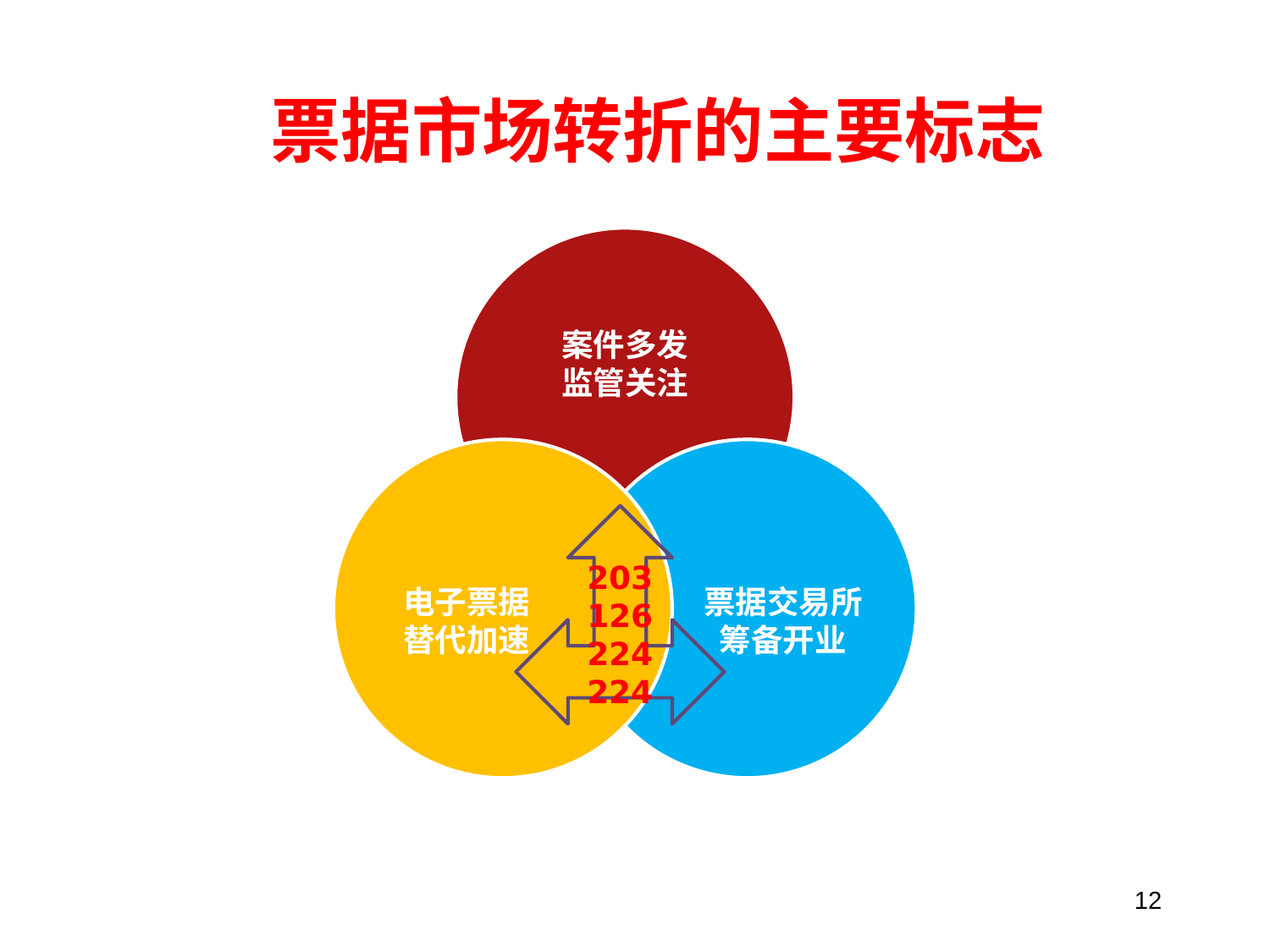

票据市场转折的主要标志
案件多发
监管关注
票据交易所
筹备开业
电子票据
替代加速
203
126
224
224

12